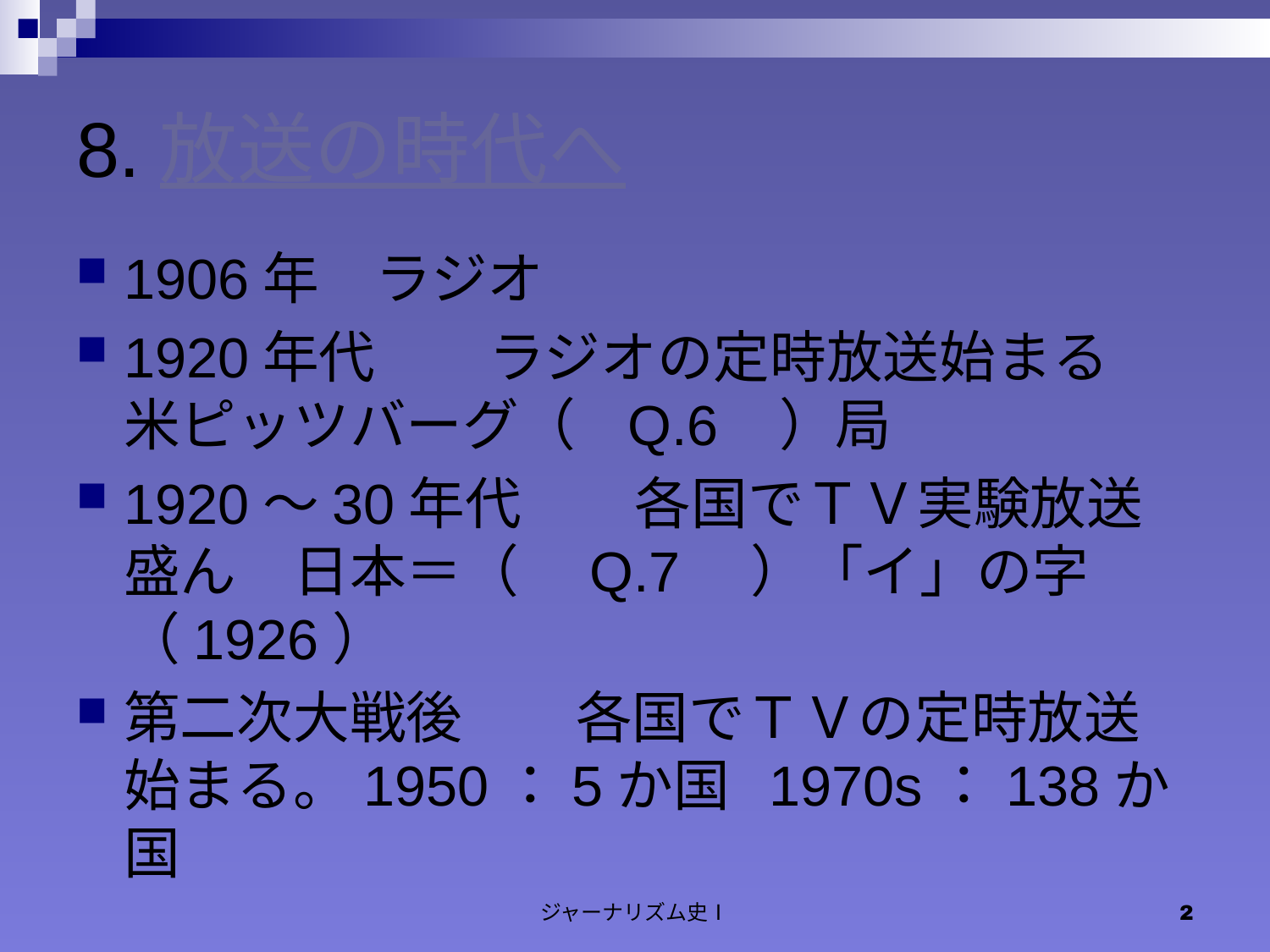

# 8.放送の時代へ
1906年　ラジオ
1920年代　　ラジオの定時放送始まる　米ピッツバーグ（   Q.6   ）局
1920～30年代　　各国でＴＶ実験放送盛ん　日本＝（　Q.7　）「イ」の字（1926）
第二次大戦後　　各国でＴＶの定時放送始まる。1950：5か国  1970s：138か国
ジャーナリズム史Ⅰ
2